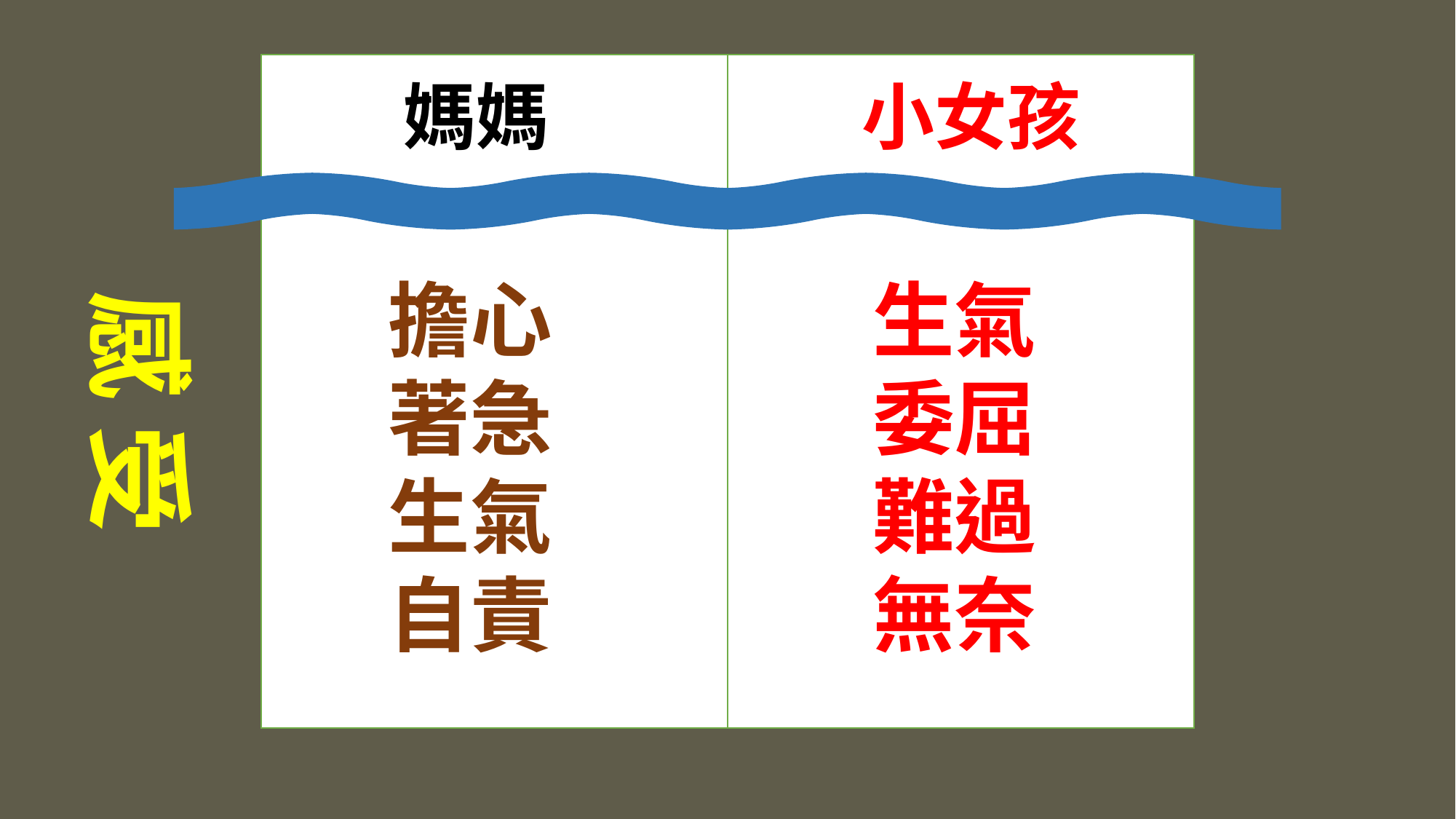

媽媽
小女孩
擔心
著急
生氣
自責
生氣
委屈
難過
無奈
感 受